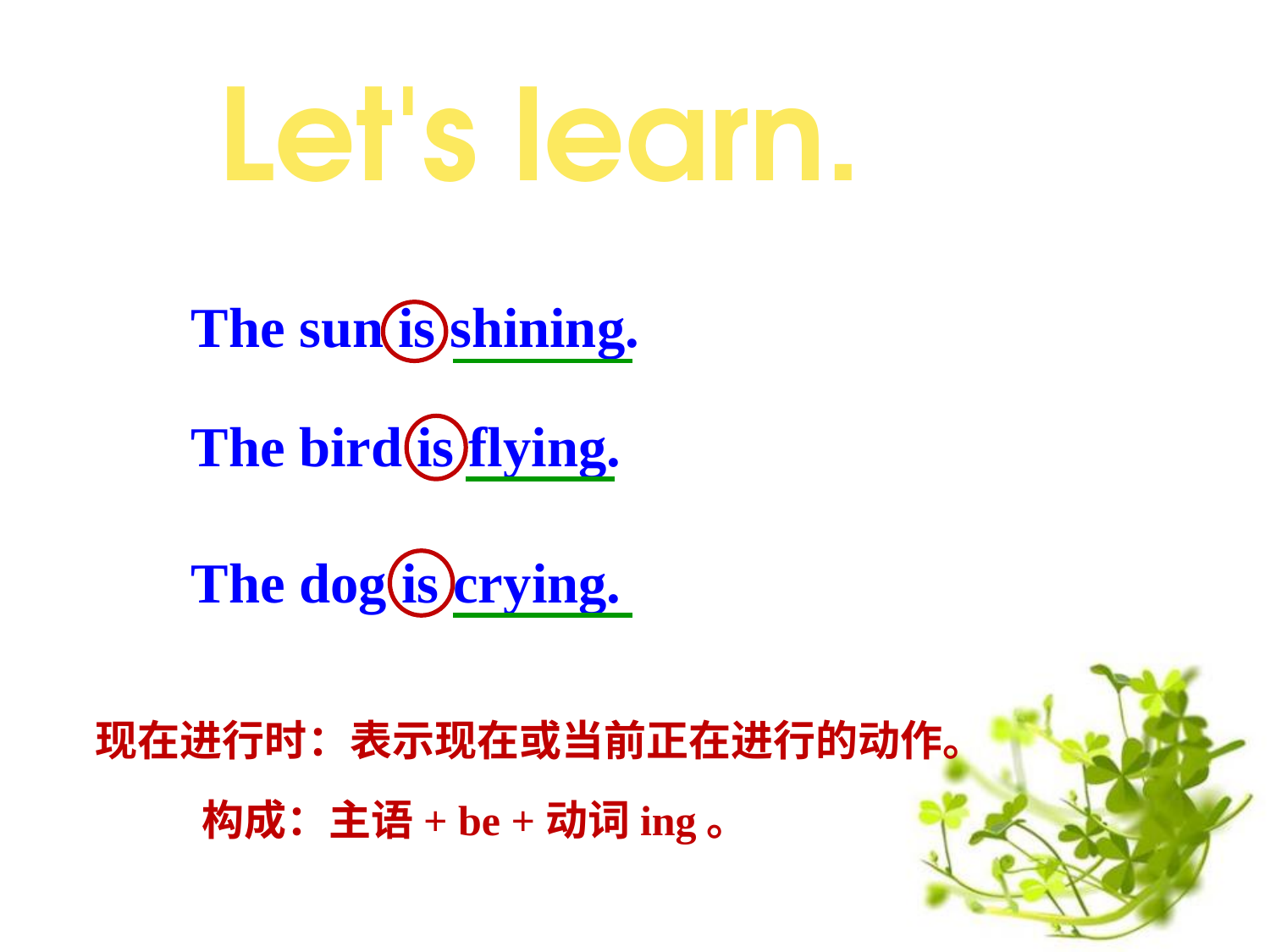

Let's learn.
The sun is shining.

The bird is flying.

The dog is crying.

现在进行时：表示现在或当前正在进行的动作。
构成：主语+ be +动词ing。